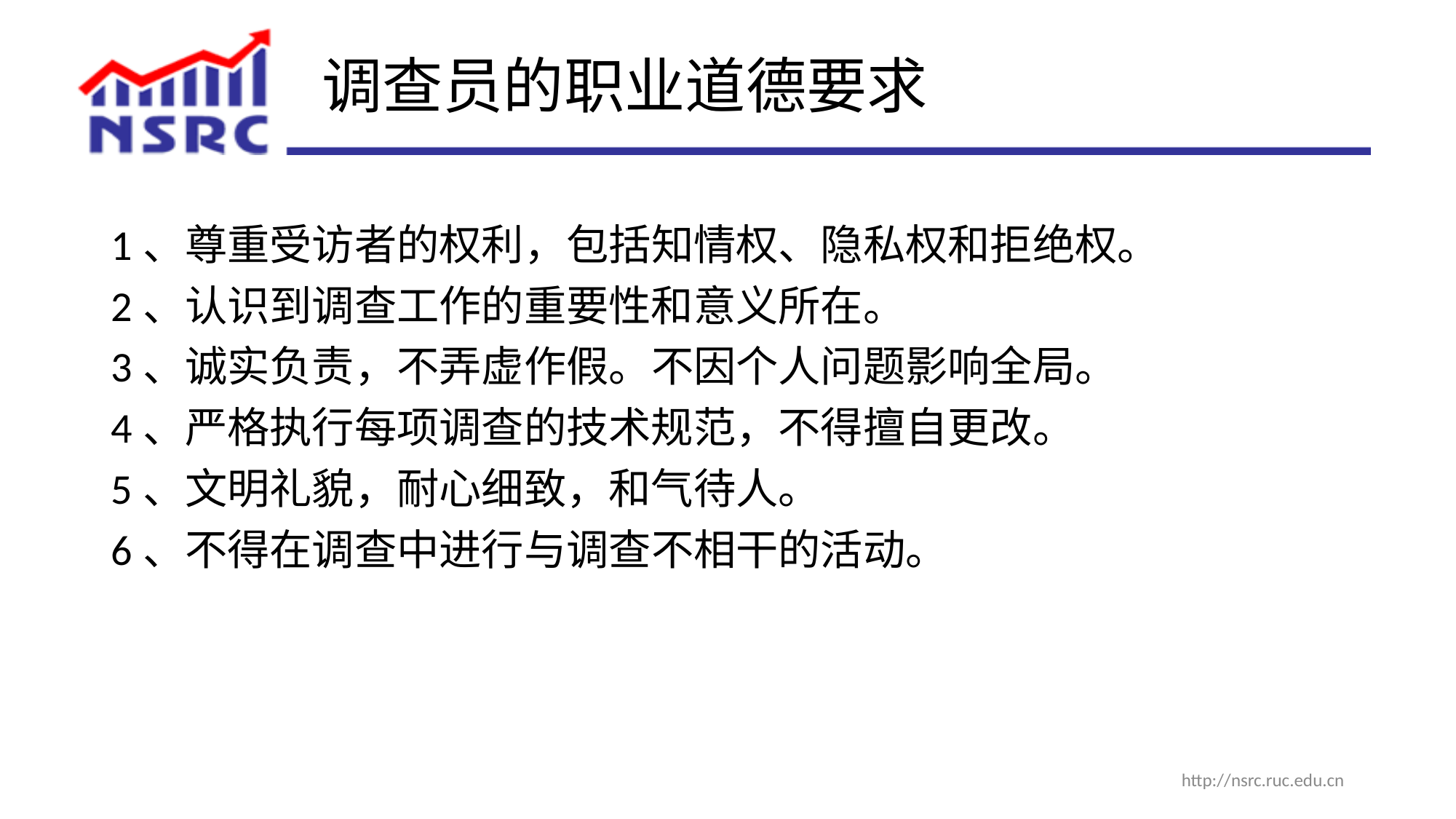

# 调查员的职业道德要求
1、尊重受访者的权利，包括知情权、隐私权和拒绝权。
2、认识到调查工作的重要性和意义所在。
3、诚实负责，不弄虚作假。不因个人问题影响全局。
4、严格执行每项调查的技术规范，不得擅自更改。
5、文明礼貌，耐心细致，和气待人。
6、不得在调查中进行与调查不相干的活动。